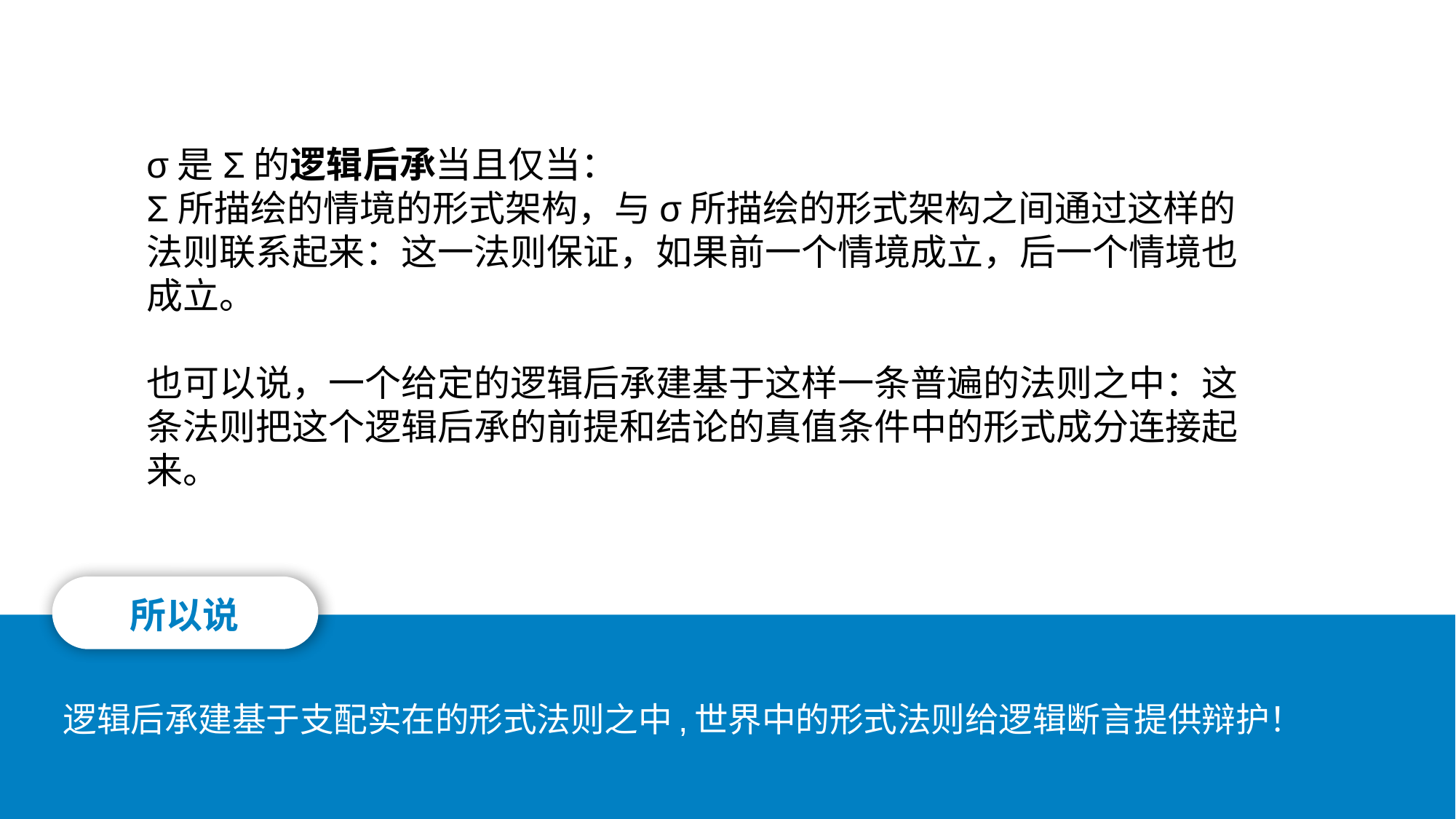

σ是Ʃ的逻辑后承当且仅当：
Ʃ所描绘的情境的形式架构，与σ所描绘的形式架构之间通过这样的法则联系起来：这一法则保证，如果前一个情境成立，后一个情境也成立。

也可以说，一个给定的逻辑后承建基于这样一条普遍的法则之中：这条法则把这个逻辑后承的前提和结论的真值条件中的形式成分连接起来。

所以说

逻辑后承建基于支配实在的形式法则之中,世界中的形式法则给逻辑断言提供辩护！